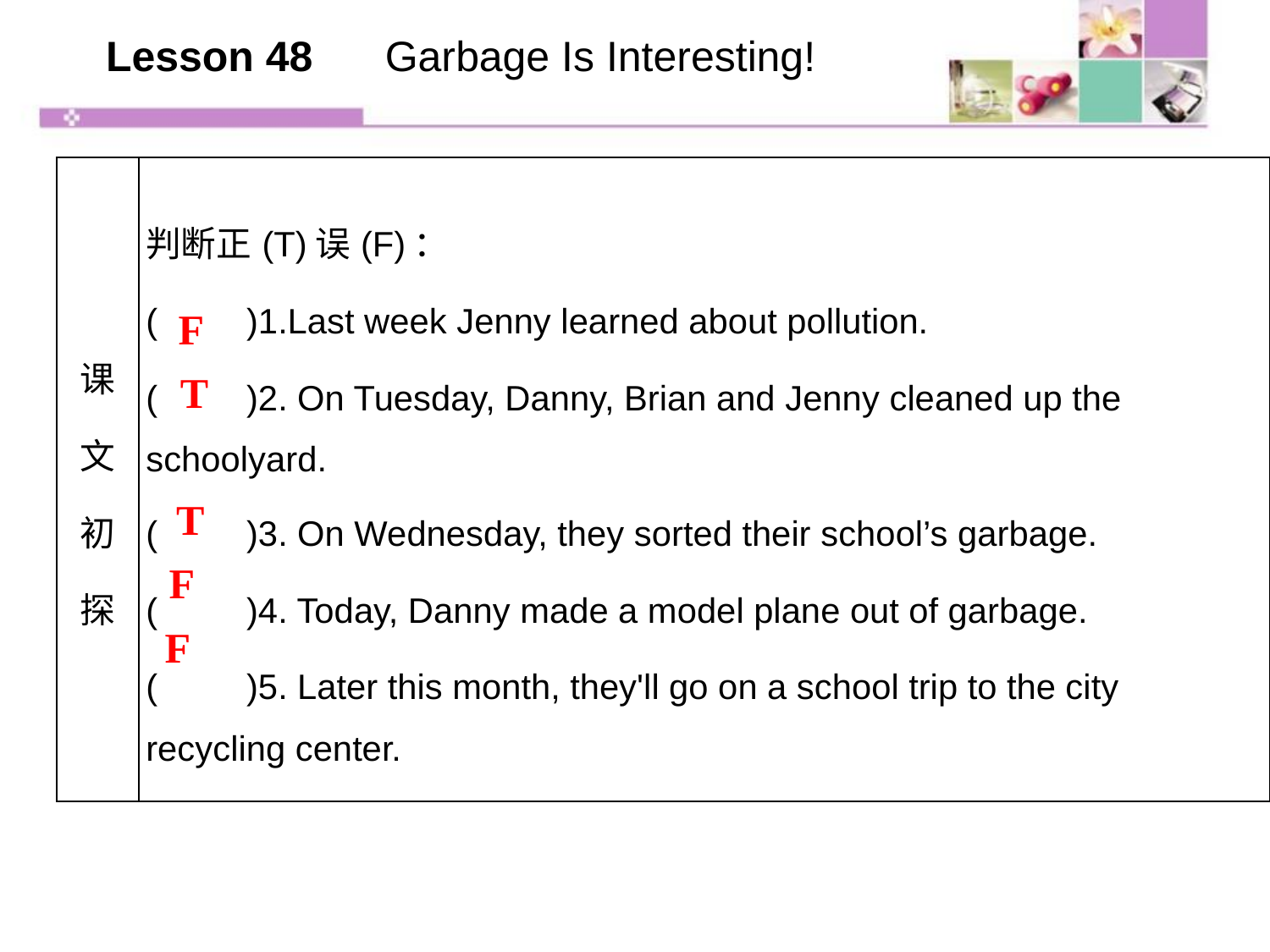

Lesson 48　 Garbage Is Interesting!
| 课文初探 | 判断正(T)误(F)： (　　)1.Last week Jenny learned about pollution. (　　)2. On Tuesday, Danny, Brian and Jenny cleaned up the schoolyard. (　　)3. On Wednesday, they sorted their school’s garbage. (　　)4. Today, Danny made a model plane out of garbage. (　　)5. Later this month, they'll go on a school trip to the city recycling center. |
| --- | --- |
F
T
T
F
F